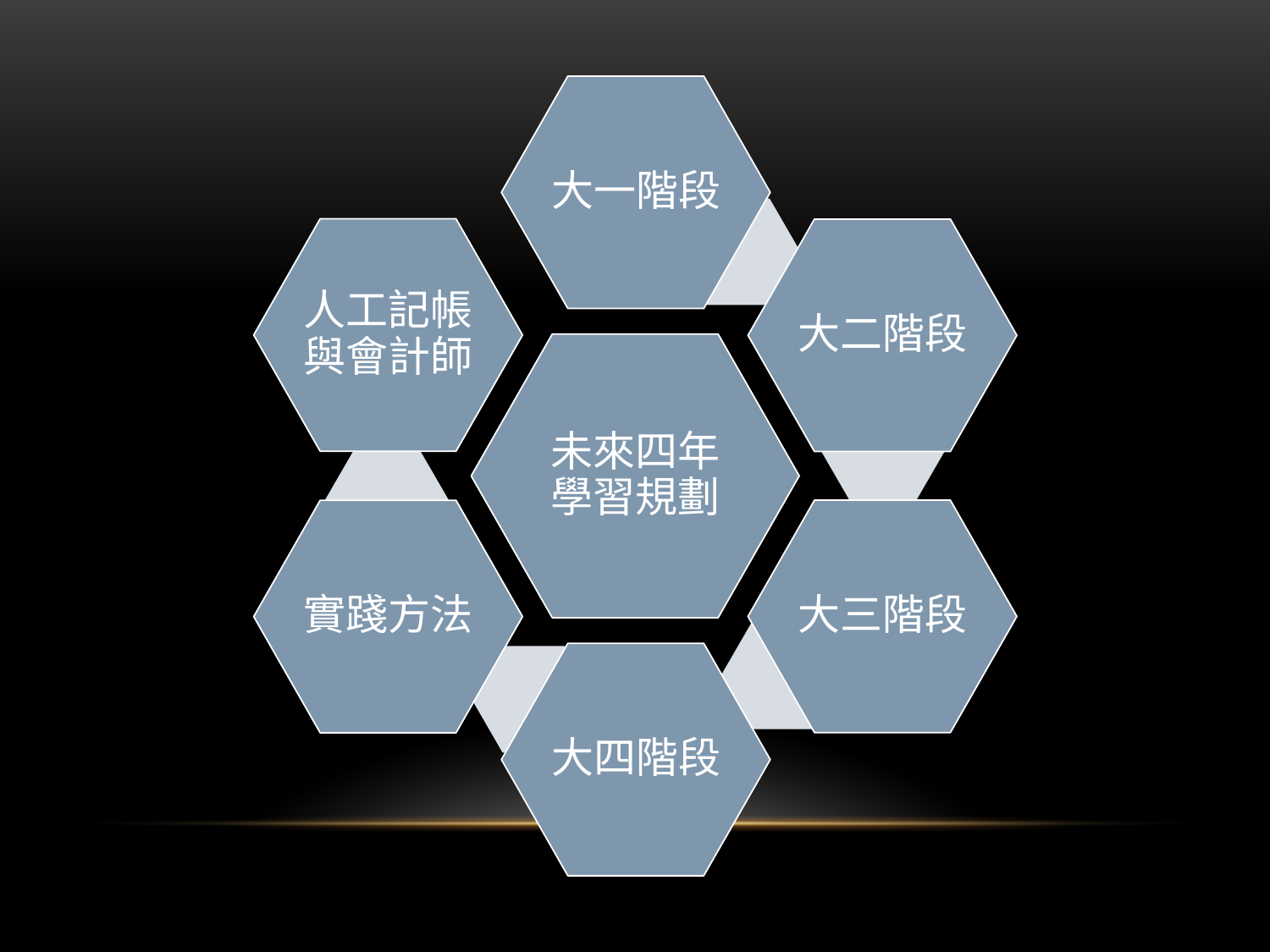

未來四年學習規劃
大一階段
大二階段
大三階段
大四階段
實踐方法
人工記帳與會計師